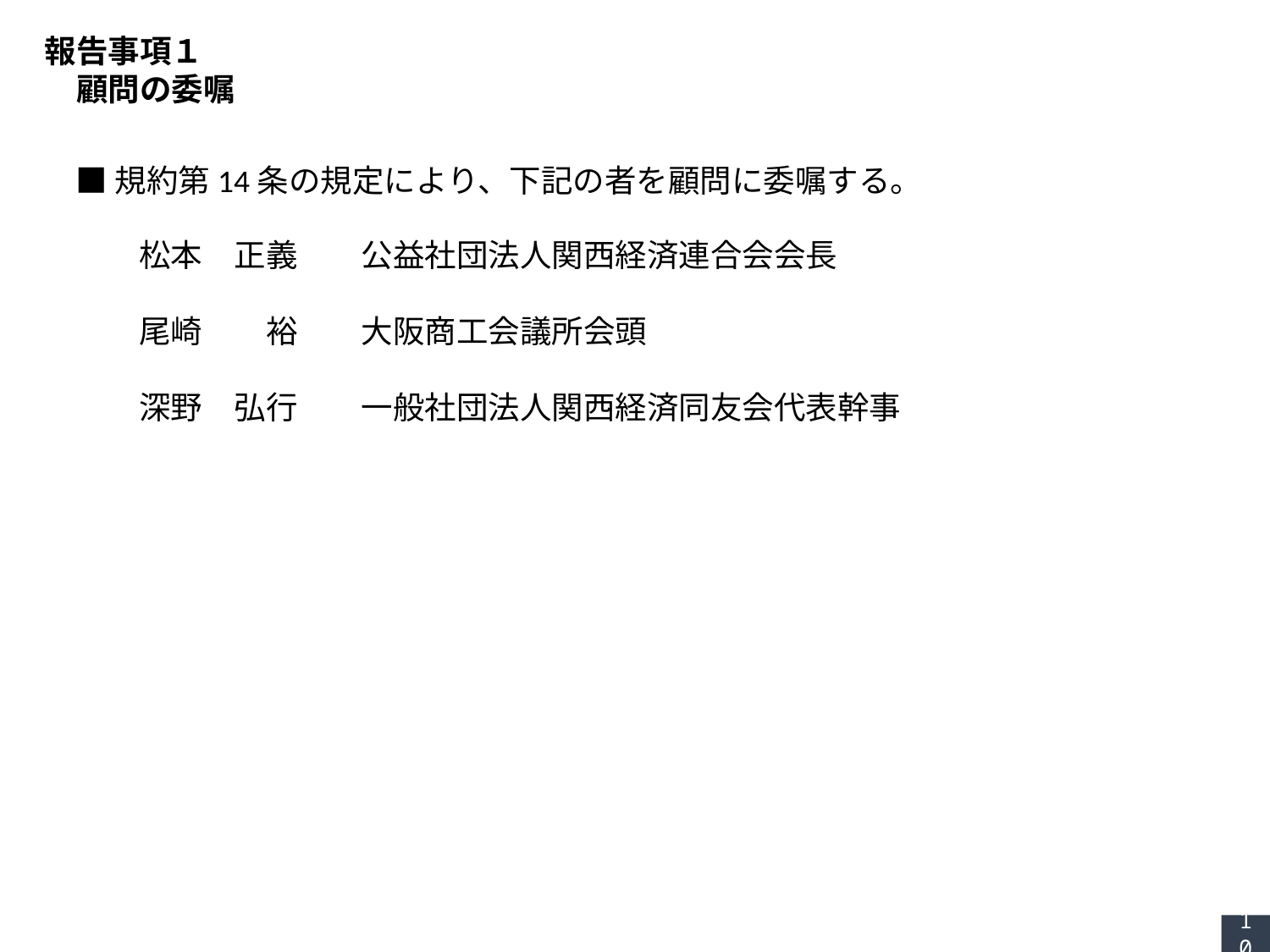

報告事項１
　顧問の委嘱
■規約第14条の規定により、下記の者を顧問に委嘱する。
　　松本　正義　　公益社団法人関西経済連合会会長

　　尾崎　　裕　　大阪商工会議所会頭

　　深野　弘行　　一般社団法人関西経済同友会代表幹事
10